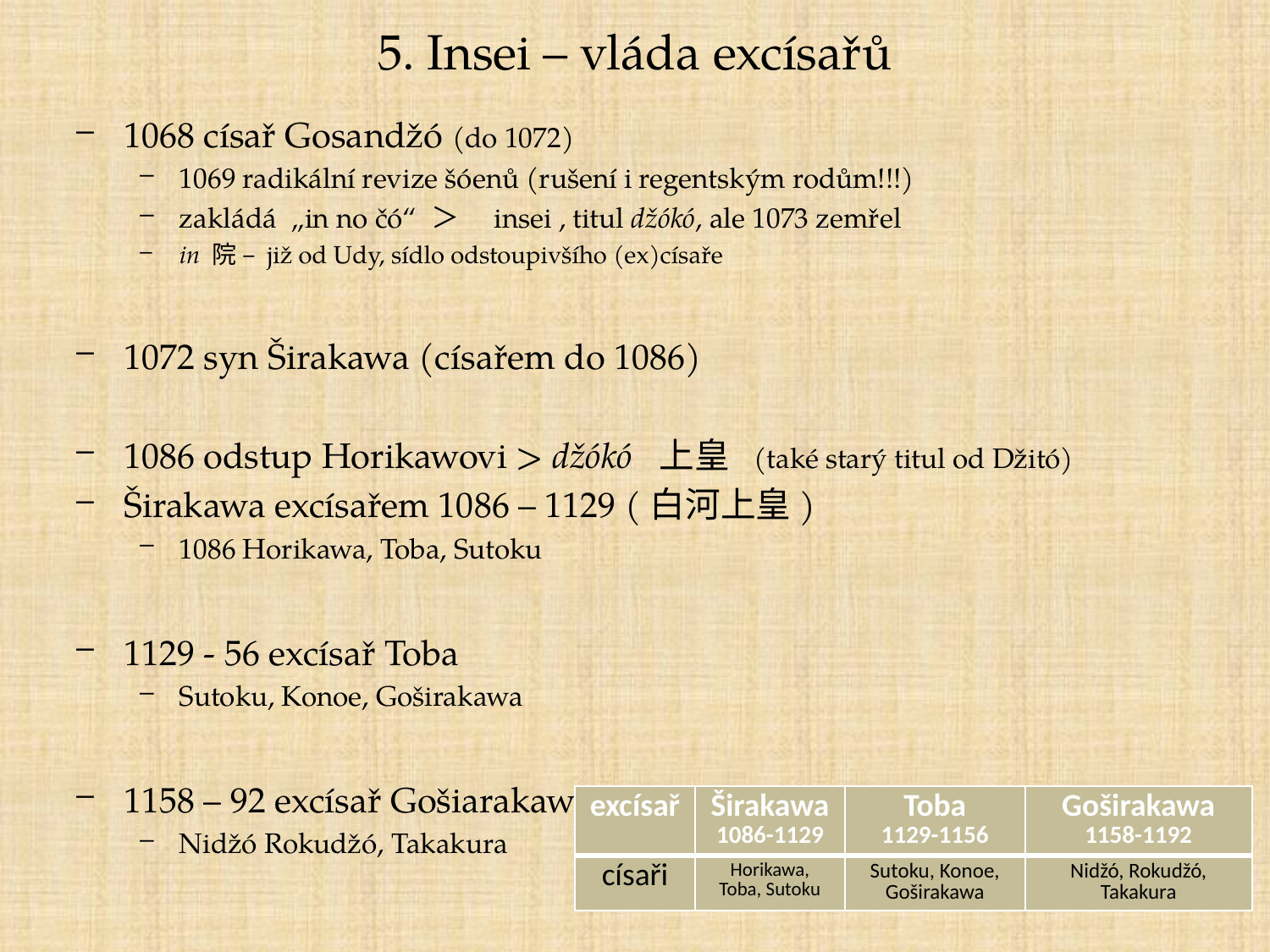

# 5. Insei – vláda excísařů
1068 císař Gosandžó (do 1072)
1069 radikální revize šóenů (rušení i regentským rodům!!!)
zakládá  „in no čó“ ＞　insei , titul džókó, ale 1073 zemřel
in 院 – již od Udy, sídlo odstoupivšího (ex)císaře

1072 syn Širakawa (císařem do 1086)

1086 odstup Horikawovi > džókó  上皇  (také starý titul od Džitó)
Širakawa excísařem 1086 – 1129 (白河上皇)
1086 Horikawa, Toba, Sutoku

1129 - 56 excísař Toba
Sutoku, Konoe, Goširakawa

1158 – 92 excísař Gošiarakawa
Nidžó Rokudžó, Takakura
| excísař | Širakawa 1086-1129 | Toba 1129-1156 | Goširakawa 1158-1192 |
| --- | --- | --- | --- |
| císaři | Horikawa, Toba, Sutoku | Sutoku, Konoe, Goširakawa | Nidžó, Rokudžó, Takakura |